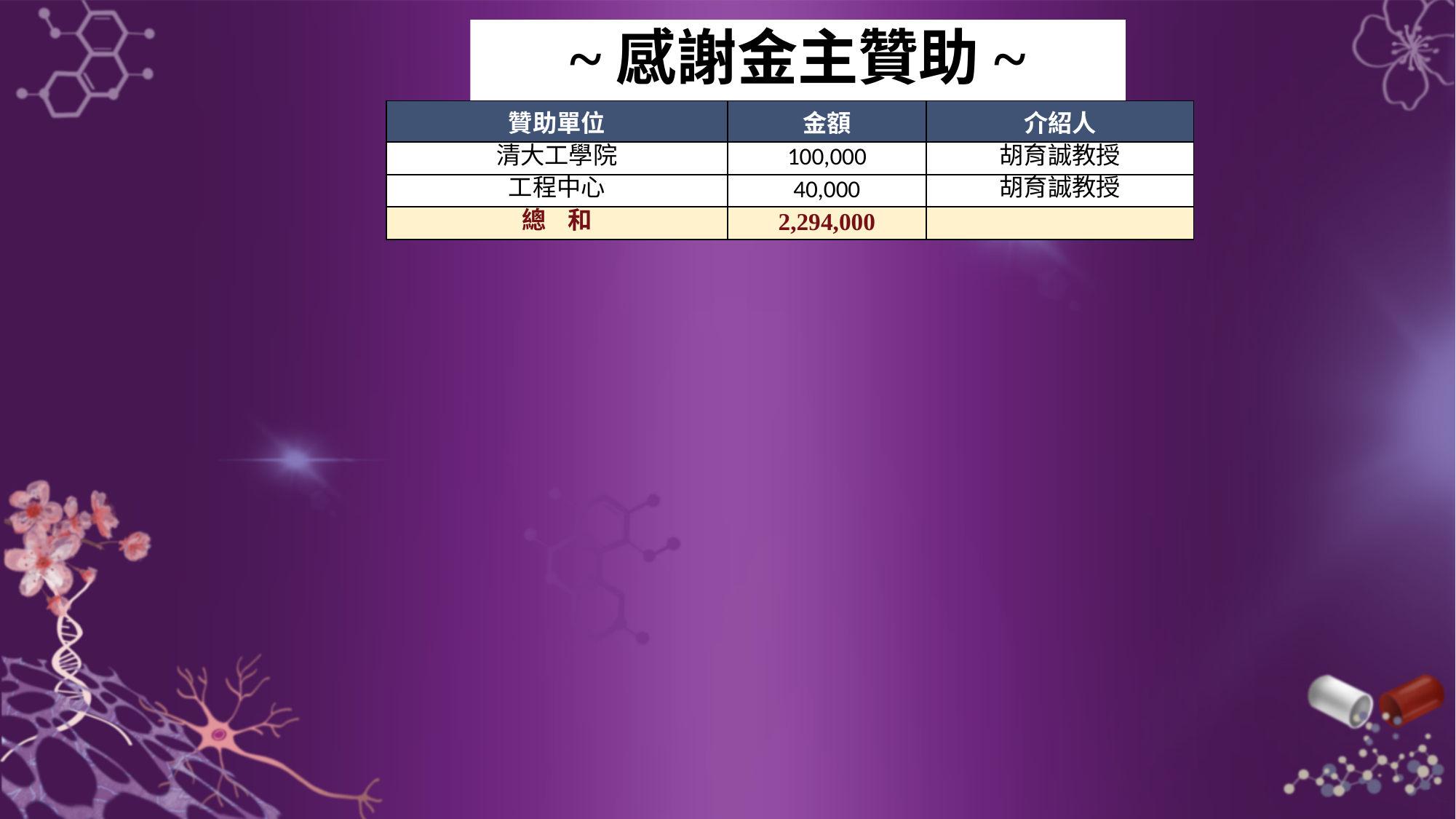

~感謝金主贊助~
| 贊助單位 | 金額 | 介紹人 |
| --- | --- | --- |
| 清大工學院 | 100,000 | 胡育誠教授 |
| 工程中心 | 40,000 | 胡育誠教授 |
| 總 和 | 2,294,000 |  |